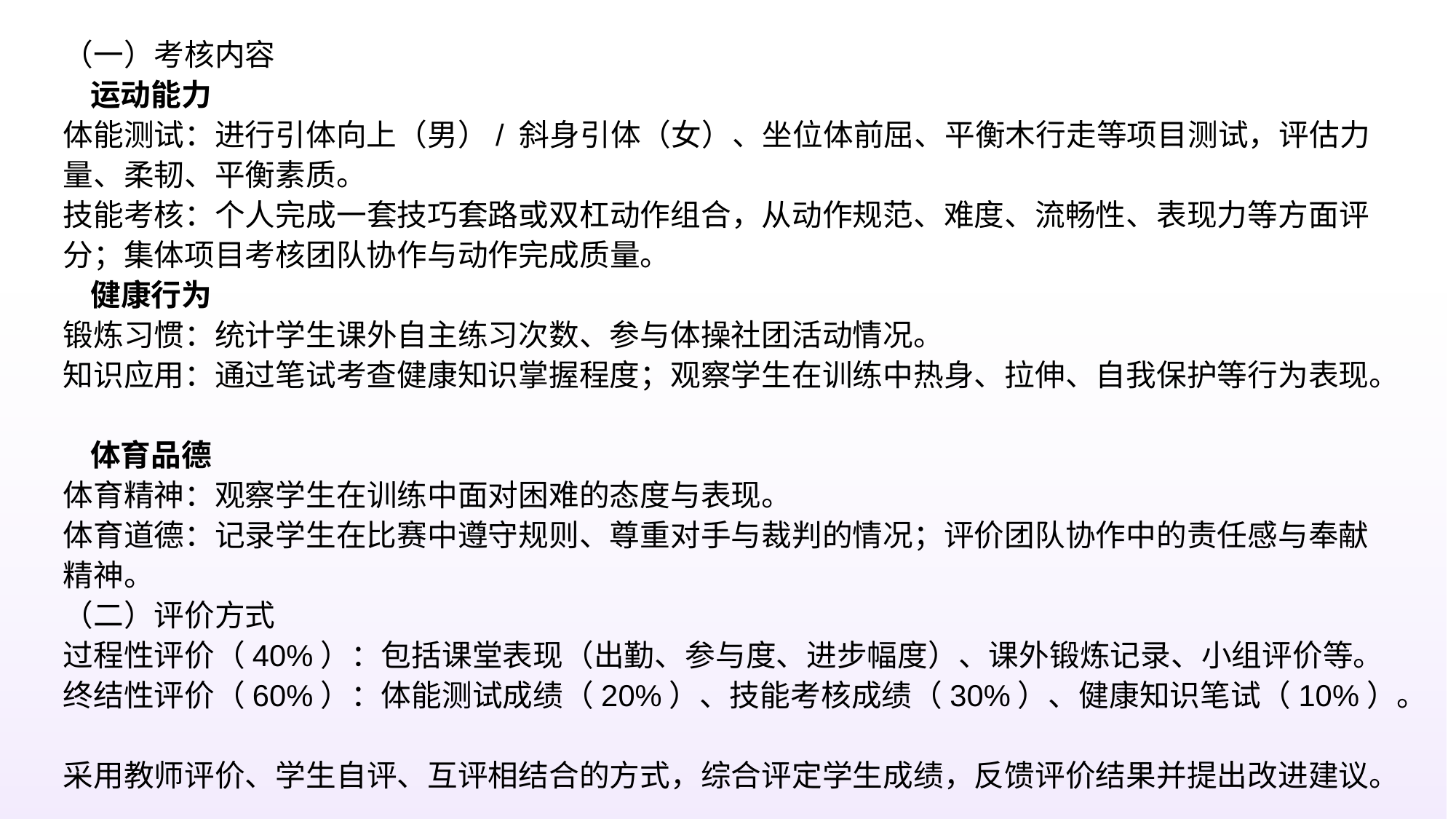

（一）考核内容​
   运动能力​
体能测试：进行引体向上（男）/ 斜身引体（女）、坐位体前屈、平衡木行走等项目测试，评估力量、柔韧、平衡素质。​
技能考核：个人完成一套技巧套路或双杠动作组合，从动作规范、难度、流畅性、表现力等方面评分；集体项目考核团队协作与动作完成质量。​
   健康行为​
锻炼习惯：统计学生课外自主练习次数、参与体操社团活动情况。​
知识应用：通过笔试考查健康知识掌握程度；观察学生在训练中热身、拉伸、自我保护等行为表现。​
   体育品德​
体育精神：观察学生在训练中面对困难的态度与表现。​
体育道德：记录学生在比赛中遵守规则、尊重对手与裁判的情况；评价团队协作中的责任感与奉献精神。​
（二）评价方式​
过程性评价（40%）：包括课堂表现（出勤、参与度、进步幅度）、课外锻炼记录、小组评价等。​
终结性评价（60%）：体能测试成绩（20%）、技能考核成绩（30%）、健康知识笔试（10%）。​
采用教师评价、学生自评、互评相结合的方式，综合评定学生成绩，反馈评价结果并提出改进建议。